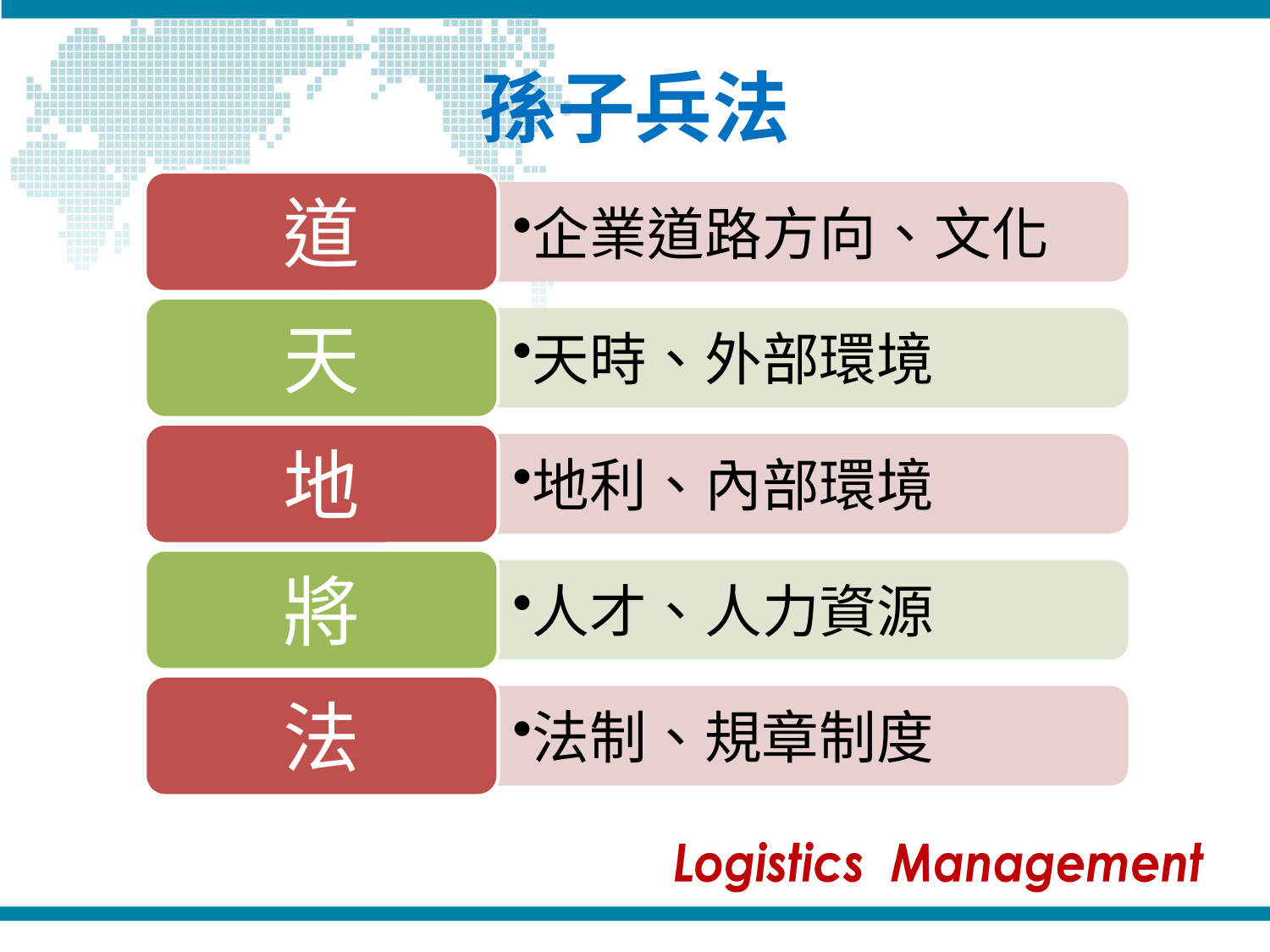

# 孫子兵法
道
企業道路方向、文化
天
天時、外部環境
地
地利、內部環境
將
人才、人力資源
法
法制、規章制度